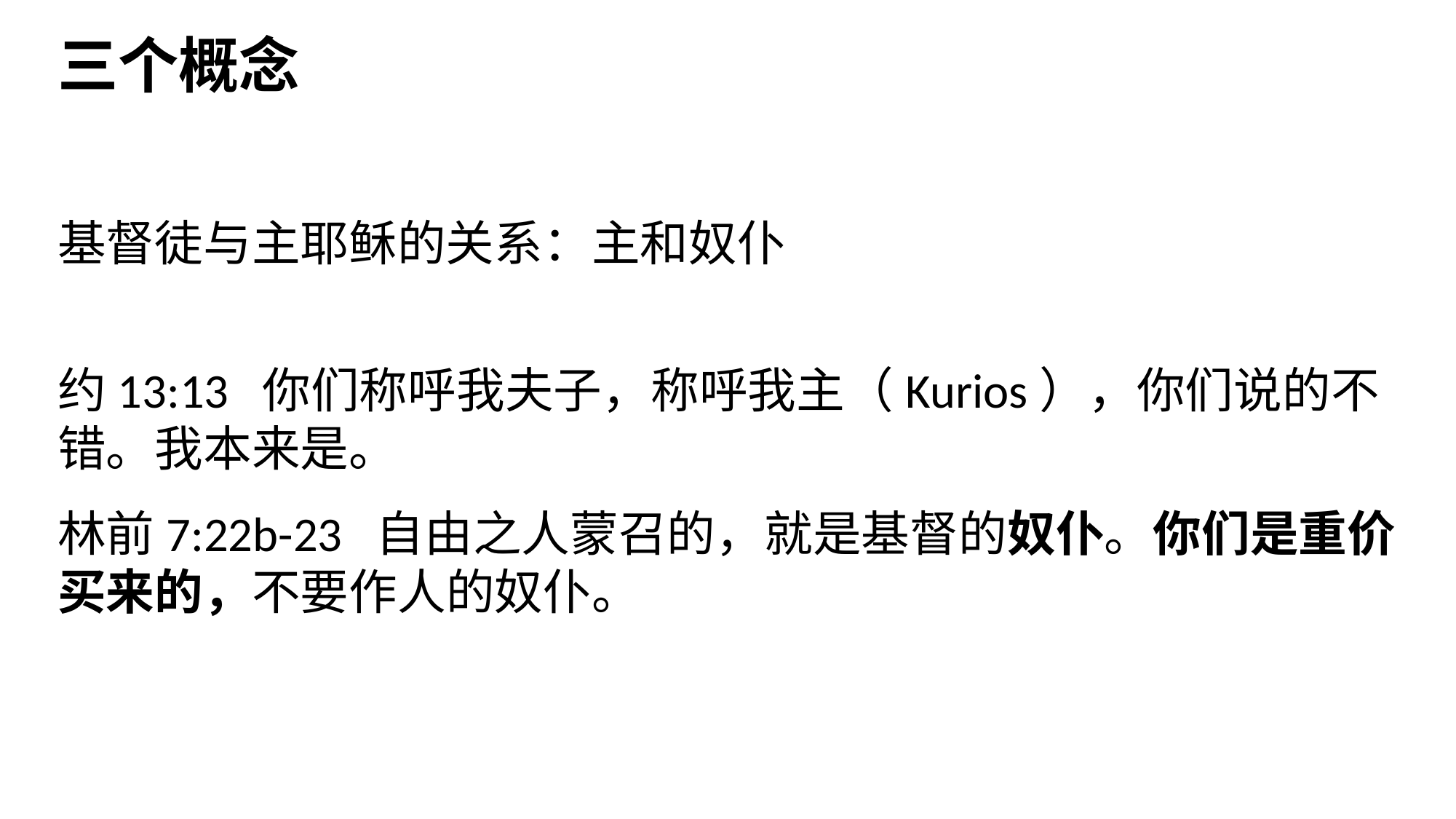

三个概念

基督徒与主耶稣的关系：主和奴仆
约13:13  你们称呼我夫子，称呼我主（Kurios），你们说的不错。我本来是。
林前7:22b-23  自由之人蒙召的，就是基督的奴仆。你们是重价买来的，不要作人的奴仆。